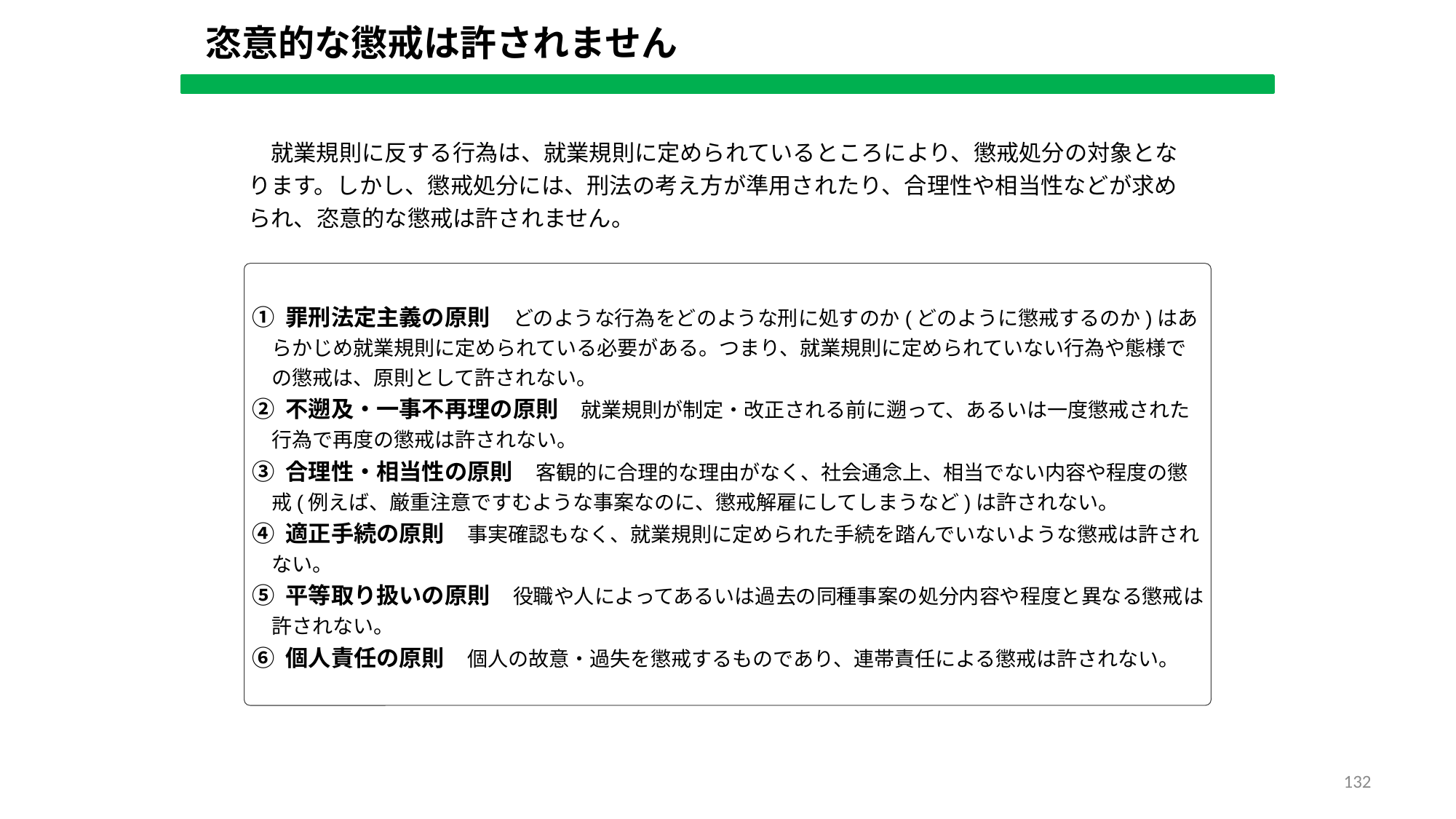

恣意的な懲戒は許されません

　就業規則に反する行為は、就業規則に定められているところにより、懲戒処分の対象となります。しかし、懲戒処分には、刑法の考え方が準用されたり、合理性や相当性などが求められ、恣意的な懲戒は許されません。
① 罪刑法定主義の原則　どのような行為をどのような刑に処すのか(どのように懲戒するのか)はあらかじめ就業規則に定められている必要がある。つまり、就業規則に定められていない行為や態様での懲戒は、原則として許されない。
② 不遡及・一事不再理の原則　就業規則が制定・改正される前に遡って、あるいは一度懲戒された行為で再度の懲戒は許されない。
③ 合理性・相当性の原則　客観的に合理的な理由がなく、社会通念上、相当でない内容や程度の懲戒(例えば、厳重注意ですむような事案なのに、懲戒解雇にしてしまうなど)は許されない。
④ 適正手続の原則　事実確認もなく、就業規則に定められた手続を踏んでいないような懲戒は許されない。
⑤ 平等取り扱いの原則　役職や人によってあるいは過去の同種事案の処分内容や程度と異なる懲戒は許されない。
⑥ 個人責任の原則　個人の故意・過失を懲戒するものであり、連帯責任による懲戒は許されない。
132